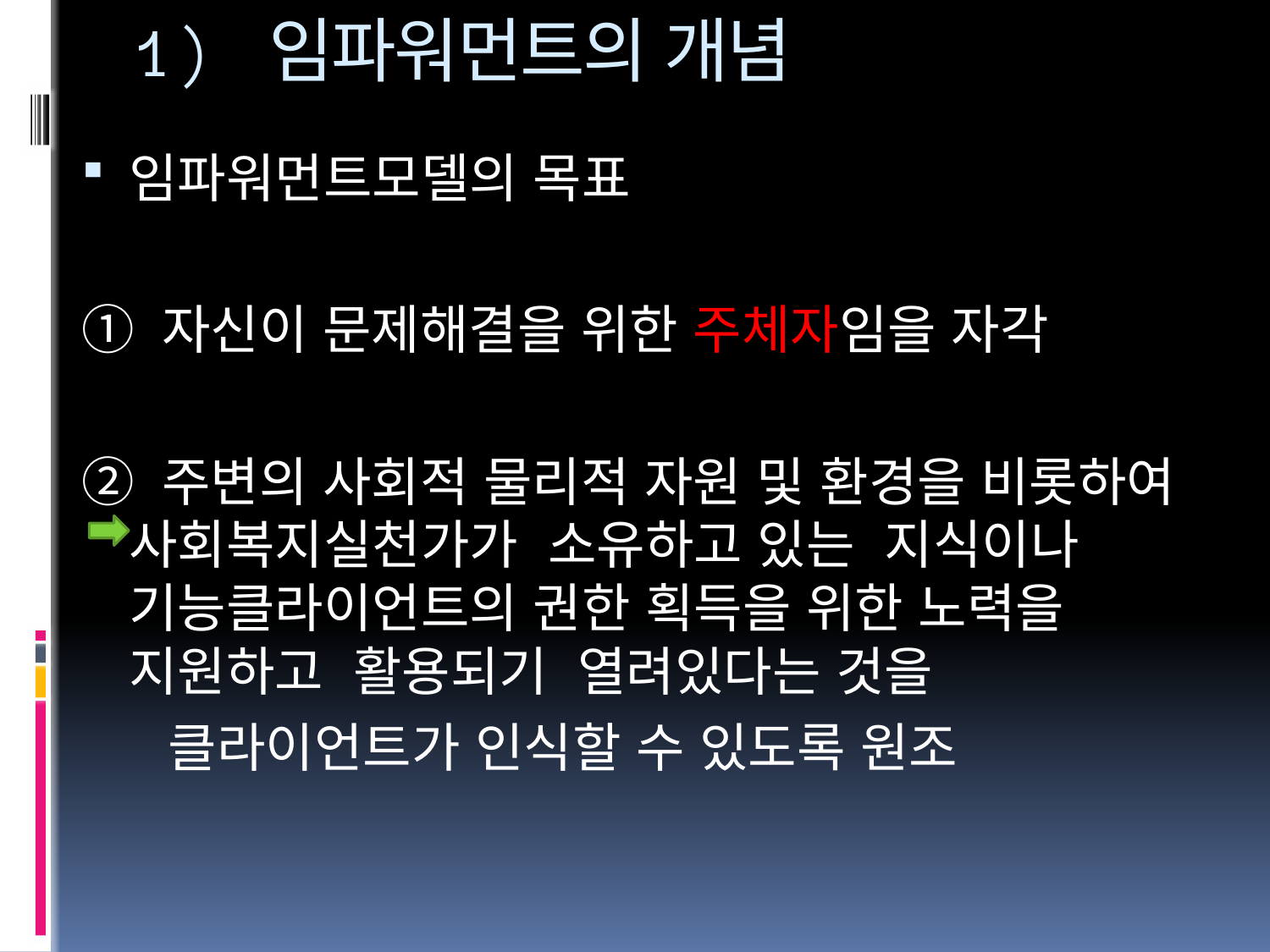

# 1) 임파워먼트의 개념
임파워먼트모델의 목표

① 자신이 문제해결을 위한 주체자임을 자각

② 주변의 사회적 물리적 자원 및 환경을 비롯하여  사회복지실천가가  소유하고 있는  지식이나 기능클라이언트의 권한 획득을 위한 노력을 지원하고  활용되기  열려있다는 것을
     클라이언트가 인식할 수 있도록 원조